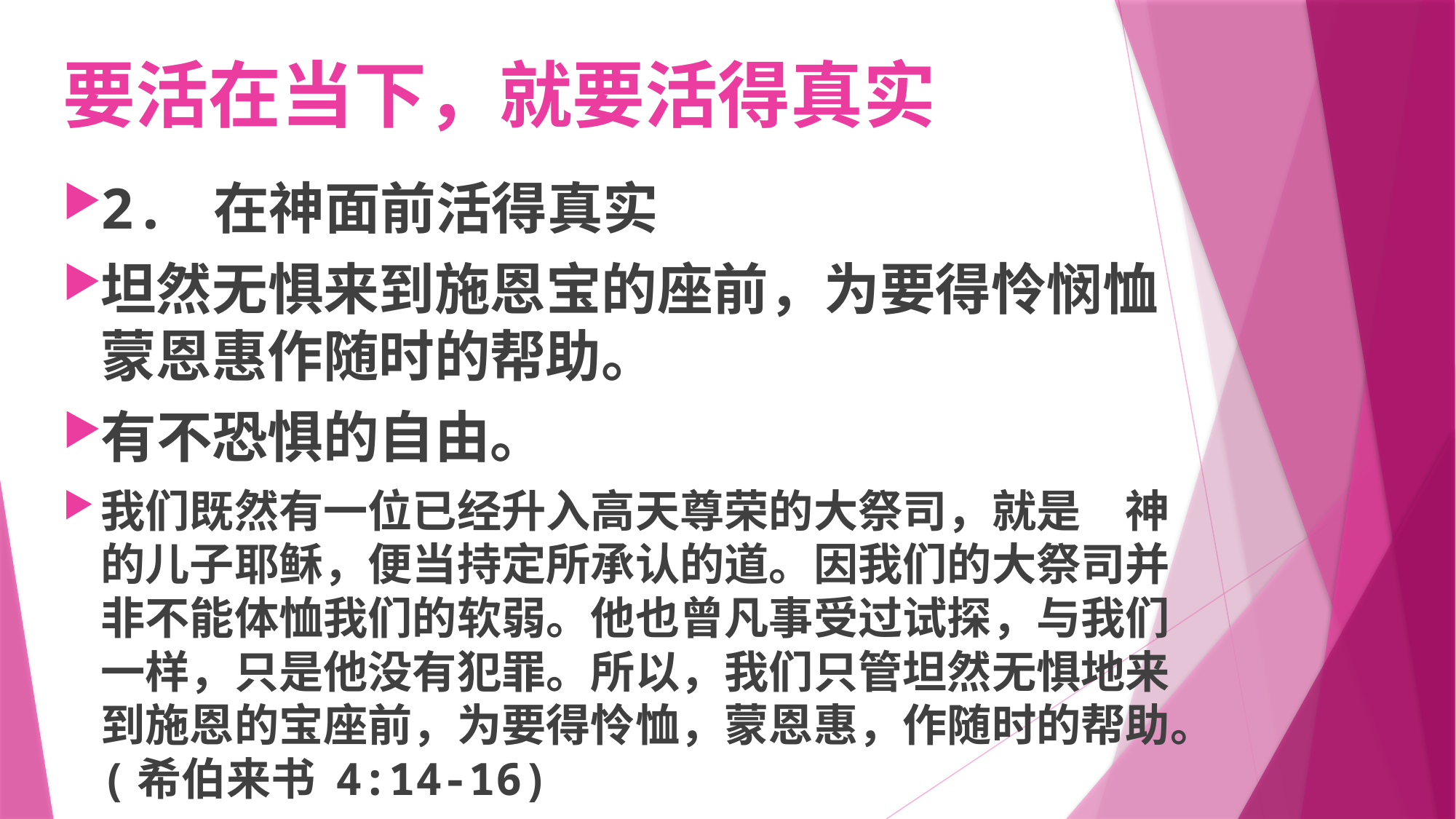

# 要活在当下，就要活得真实
2. 在神面前活得真实
坦然无惧来到施恩宝的座前，为要得怜悯恤蒙恩惠作随时的帮助。
有不恐惧的自由。
我们既然有一位已经升入高天尊荣的大祭司，就是　神的儿子耶稣，便当持定所承认的道。因我们的大祭司并非不能体恤我们的软弱。他也曾凡事受过试探，与我们一样，只是他没有犯罪。所以，我们只管坦然无惧地来到施恩的宝座前，为要得怜恤，蒙恩惠，作随时的帮助。(希伯来书 4:14-16)